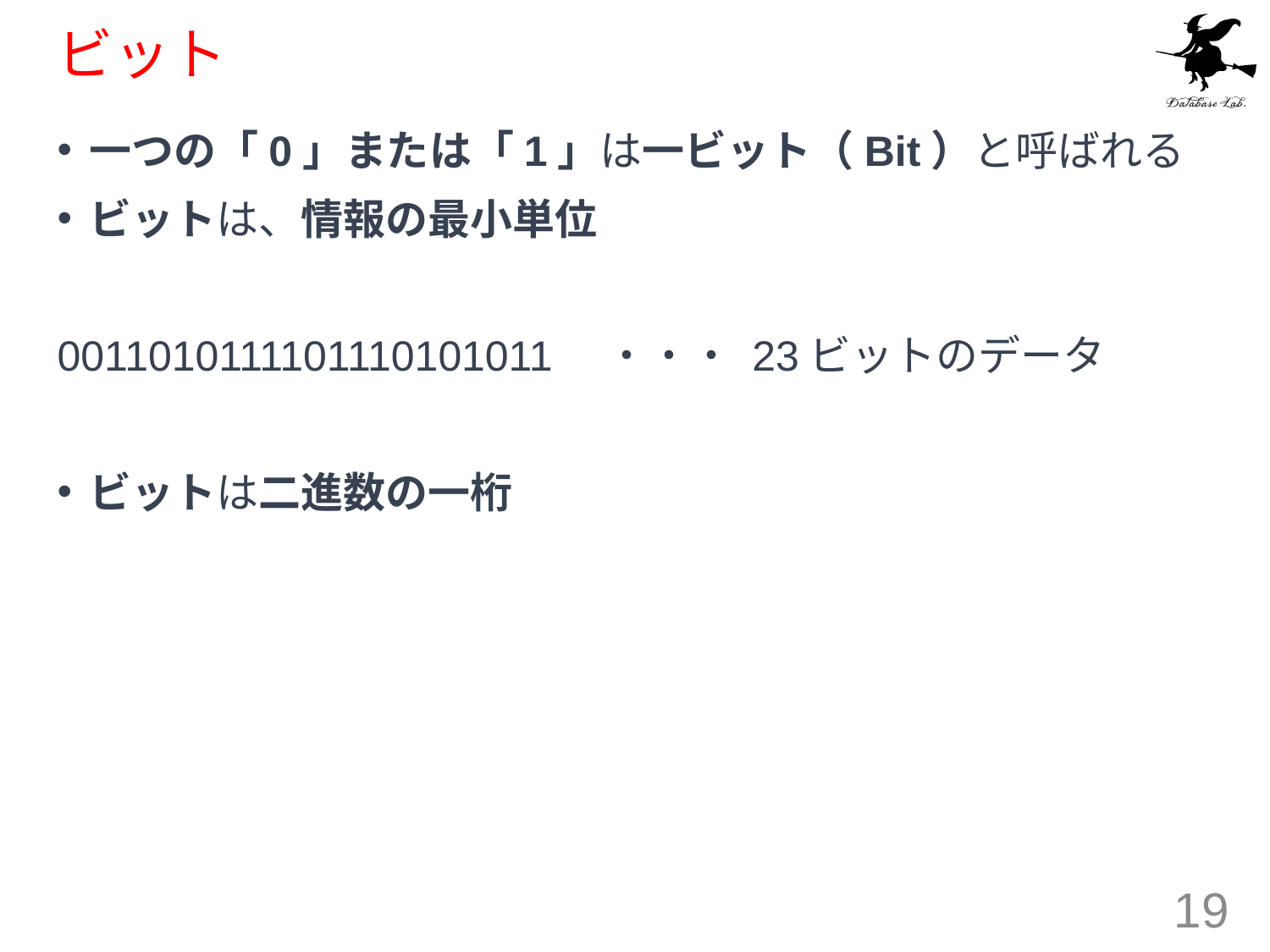

# ビット
一つの「0」または「1」は一ビット（Bit）と呼ばれる
ビットは、情報の最小単位

0011010111101110101011　・・・ 23ビットのデータ

ビットは二進数の一桁
19